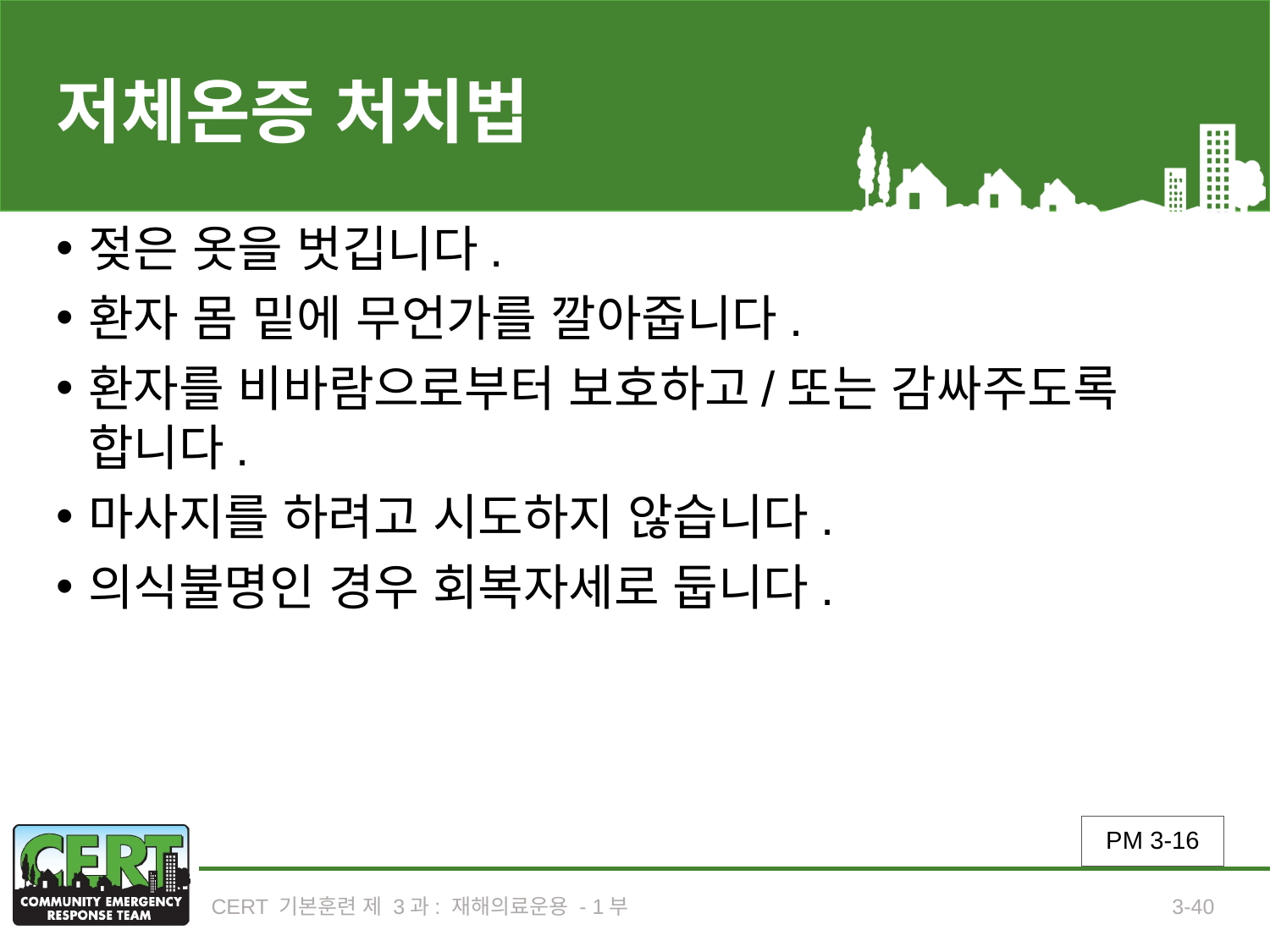

# 저체온증 처치법
젖은 옷을 벗깁니다.
환자 몸 밑에 무언가를 깔아줍니다.
환자를 비바람으로부터 보호하고/또는 감싸주도록 합니다.
마사지를 하려고 시도하지 않습니다.
의식불명인 경우 회복자세로 둡니다.
PM 3-16
CERT 기본훈련 제 3과: 재해의료운용 - 1부
3-40